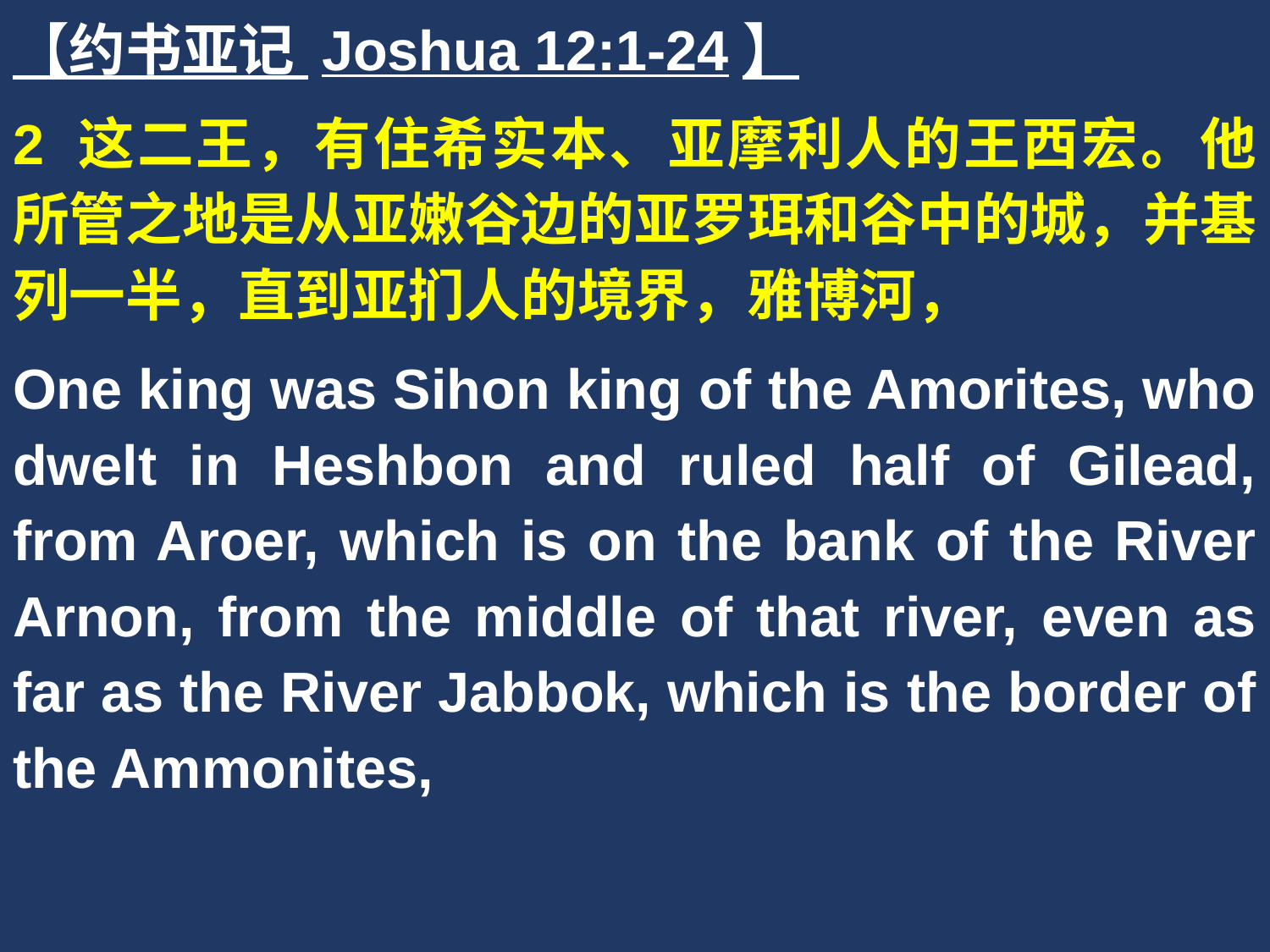

【约书亚记 Joshua 12:1-24】
2 这二王，有住希实本、亚摩利人的王西宏。他所管之地是从亚嫩谷边的亚罗珥和谷中的城，并基列一半，直到亚扪人的境界，雅博河，
One king was Sihon king of the Amorites, who dwelt in Heshbon and ruled half of Gilead, from Aroer, which is on the bank of the River Arnon, from the middle of that river, even as far as the River Jabbok, which is the border of the Ammonites,